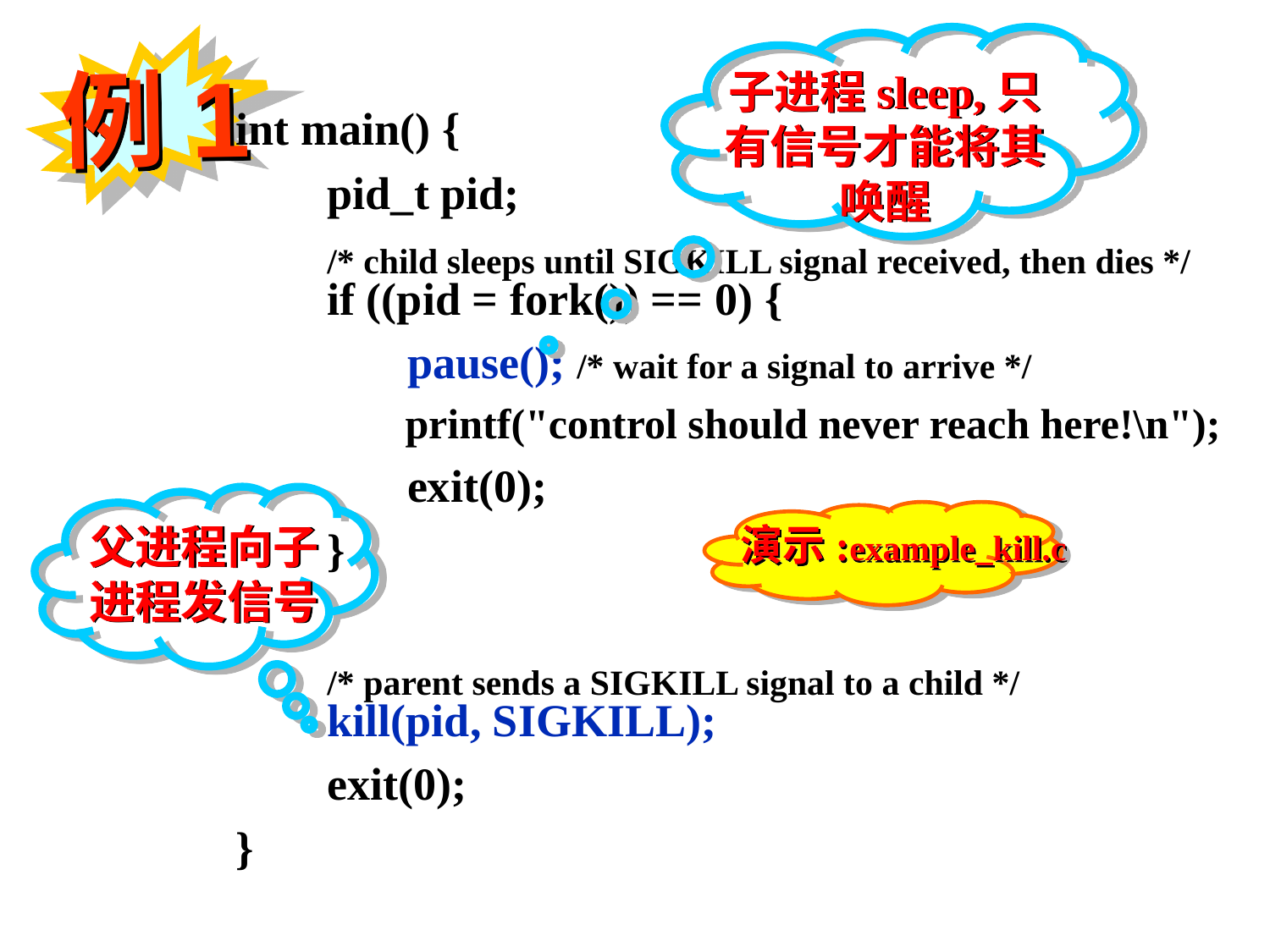

子进程sleep,只有信号才能将其唤醒

例1
int main() {
        pid_t pid;
        /* child sleeps until SIGKILL signal received, then dies */
        if ((pid = fork()) == 0) {
               pause(); /* wait for a signal to arrive */
                printf("control should never reach here!\n");
               exit(0);
        }

        /* parent sends a SIGKILL signal to a child */
        kill(pid, SIGKILL);
        exit(0);
}

父进程向子进程发信号

演示:example_kill.c